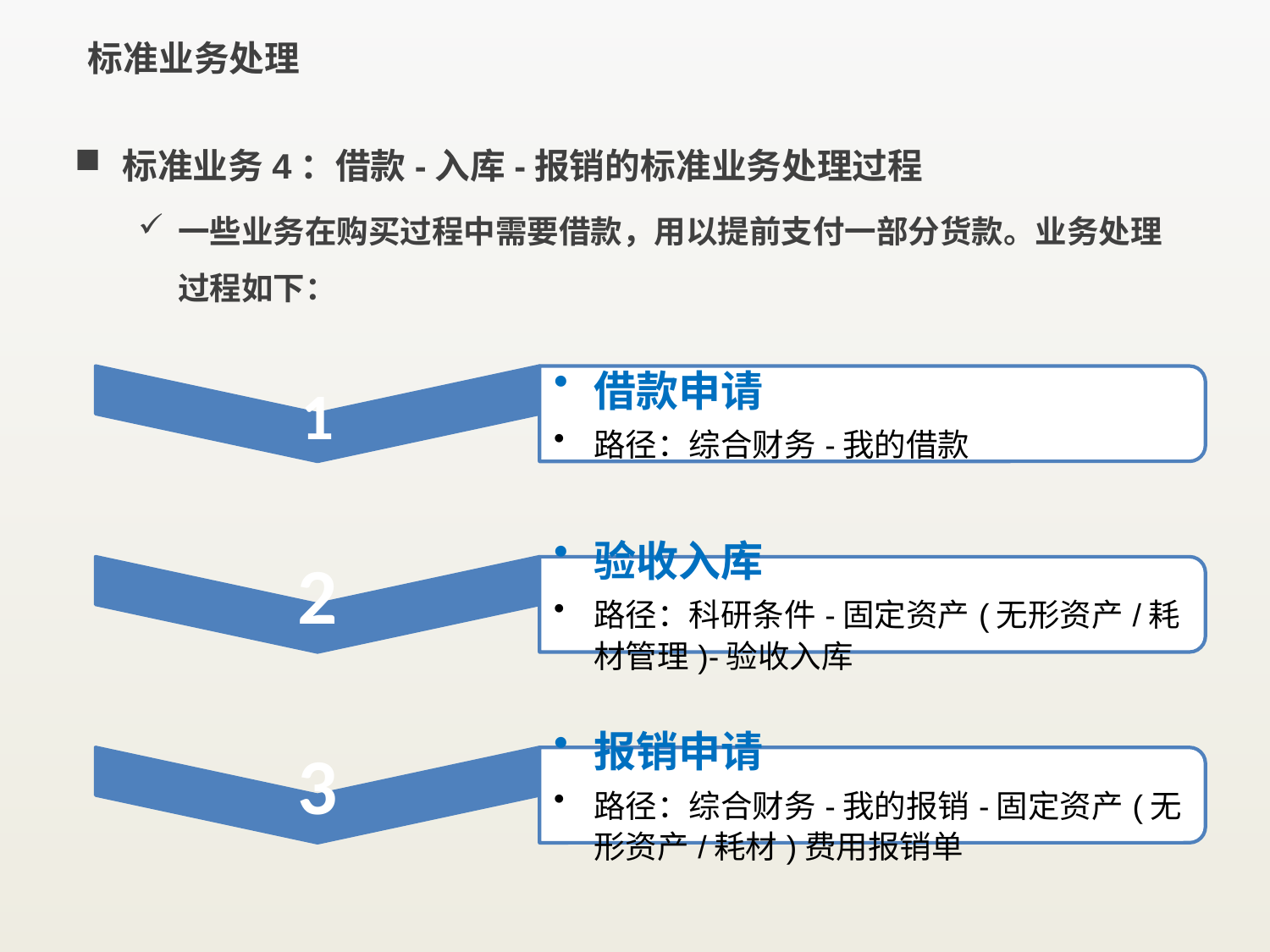

# 标准业务处理
标准业务4：借款-入库-报销的标准业务处理过程
一些业务在购买过程中需要借款，用以提前支付一部分货款。业务处理过程如下：
2
验收入库
3
报销申请
路径：科研条件-固定资产(无形资产/耗材管理)-验收入库
路径：综合财务-我的报销-固定资产(无形资产/耗材)费用报销单
1
借款申请
路径：综合财务-我的借款